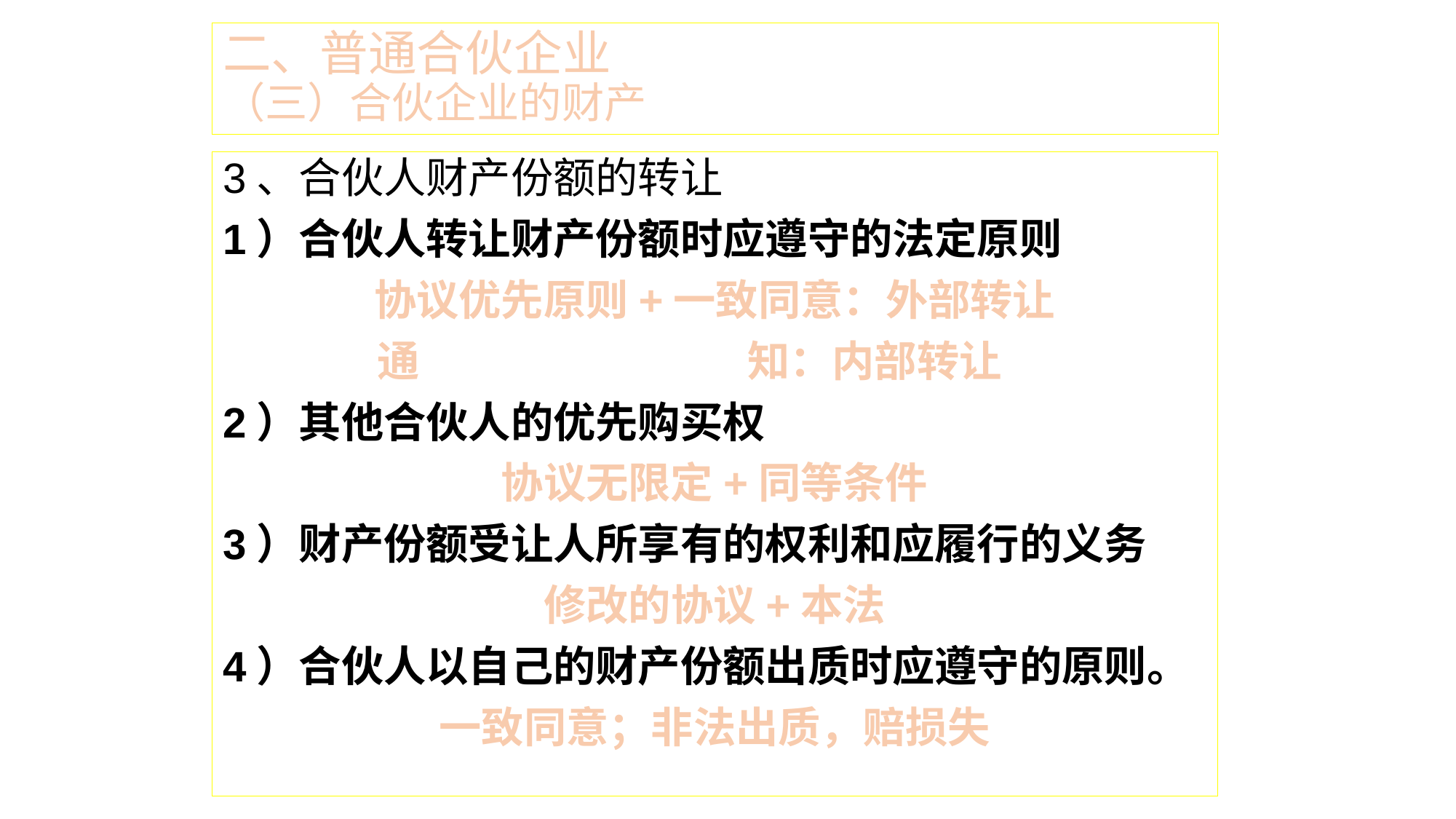

# 二、普通合伙企业 （三）合伙企业的财产
3、合伙人财产份额的转让
1）合伙人转让财产份额时应遵守的法定原则
协议优先原则+一致同意：外部转让
               通                                  知：内部转让
2）其他合伙人的优先购买权
协议无限定+同等条件
3）财产份额受让人所享有的权利和应履行的义务
修改的协议+本法
4）合伙人以自己的财产份额出质时应遵守的原则。
一致同意；非法出质，赔损失